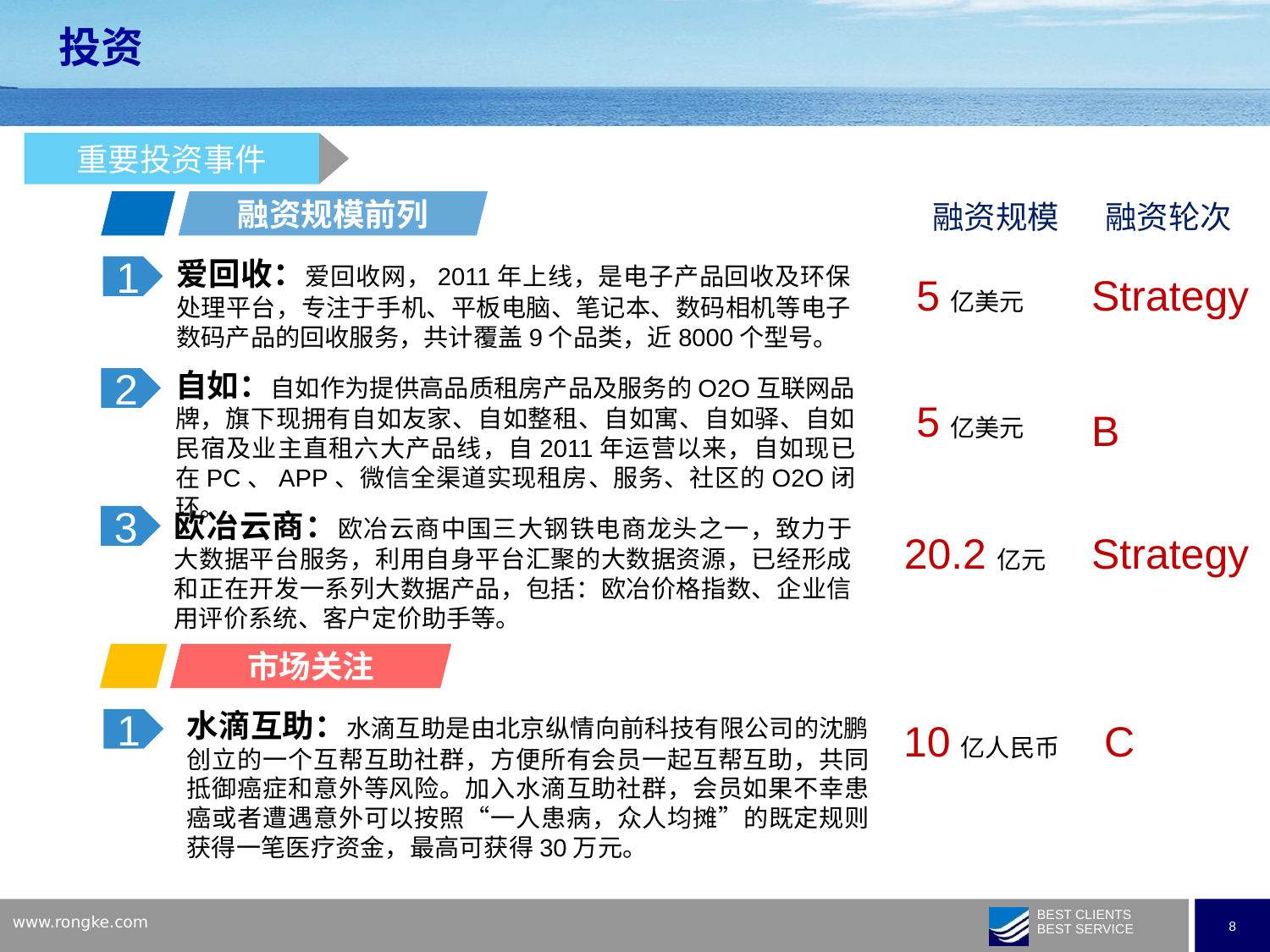

投资
重要投资事件

融资规模前列
融资规模
融资轮次
爱回收：爱回收网，2011年上线，是电子产品回收及环保处理平台，专注于手机、平板电脑、笔记本、数码相机等电子数码产品的回收服务，共计覆盖9个品类，近8000个型号。
1
5亿美元
Strategy
自如：自如作为提供高品质租房产品及服务的O2O互联网品牌，旗下现拥有自如友家、自如整租、自如寓、自如驿、自如民宿及业主直租六大产品线，自2011年运营以来，自如现已在PC、APP、微信全渠道实现租房、服务、社区的O2O闭环。
2
5亿美元
B
欧冶云商：欧冶云商中国三大钢铁电商龙头之一，致力于大数据平台服务，利用自身平台汇聚的大数据资源，已经形成和正在开发一系列大数据产品，包括：欧冶价格指数、企业信用评价系统、客户定价助手等。
3
20.2亿元
Strategy

市场关注
水滴互助：水滴互助是由北京纵情向前科技有限公司的沈鹏创立的一个互帮互助社群，方便所有会员一起互帮互助，共同抵御癌症和意外等风险。加入水滴互助社群，会员如果不幸患癌或者遭遇意外可以按照“一人患病，众人均摊”的既定规则获得一笔医疗资金，最高可获得30万元。
C
1
10亿人民币